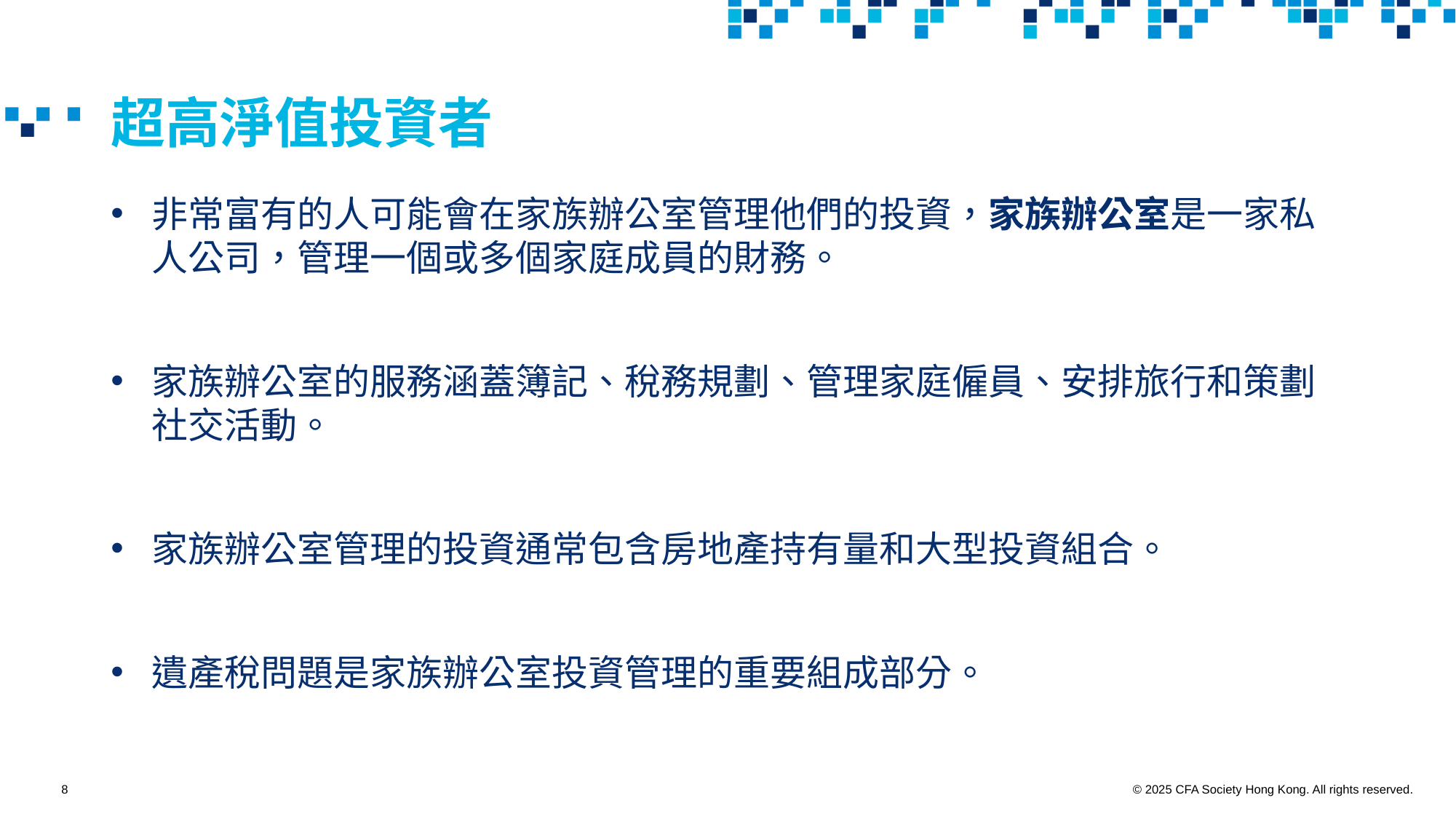

# 超高淨值投資者
非常富有的人可能會在家族辦公室管理他們的投資，家族辦公室是一家私人公司，管理一個或多個家庭成員的財務。

家族辦公室的服務涵蓋簿記、稅務規劃、管理家庭僱員、安排旅行和策劃社交活動。

家族辦公室管理的投資通常包含房地產持有量和大型投資組合。

遺產稅問題是家族辦公室投資管理的重要組成部分。
8
© 2025 CFA Society Hong Kong. All rights reserved.